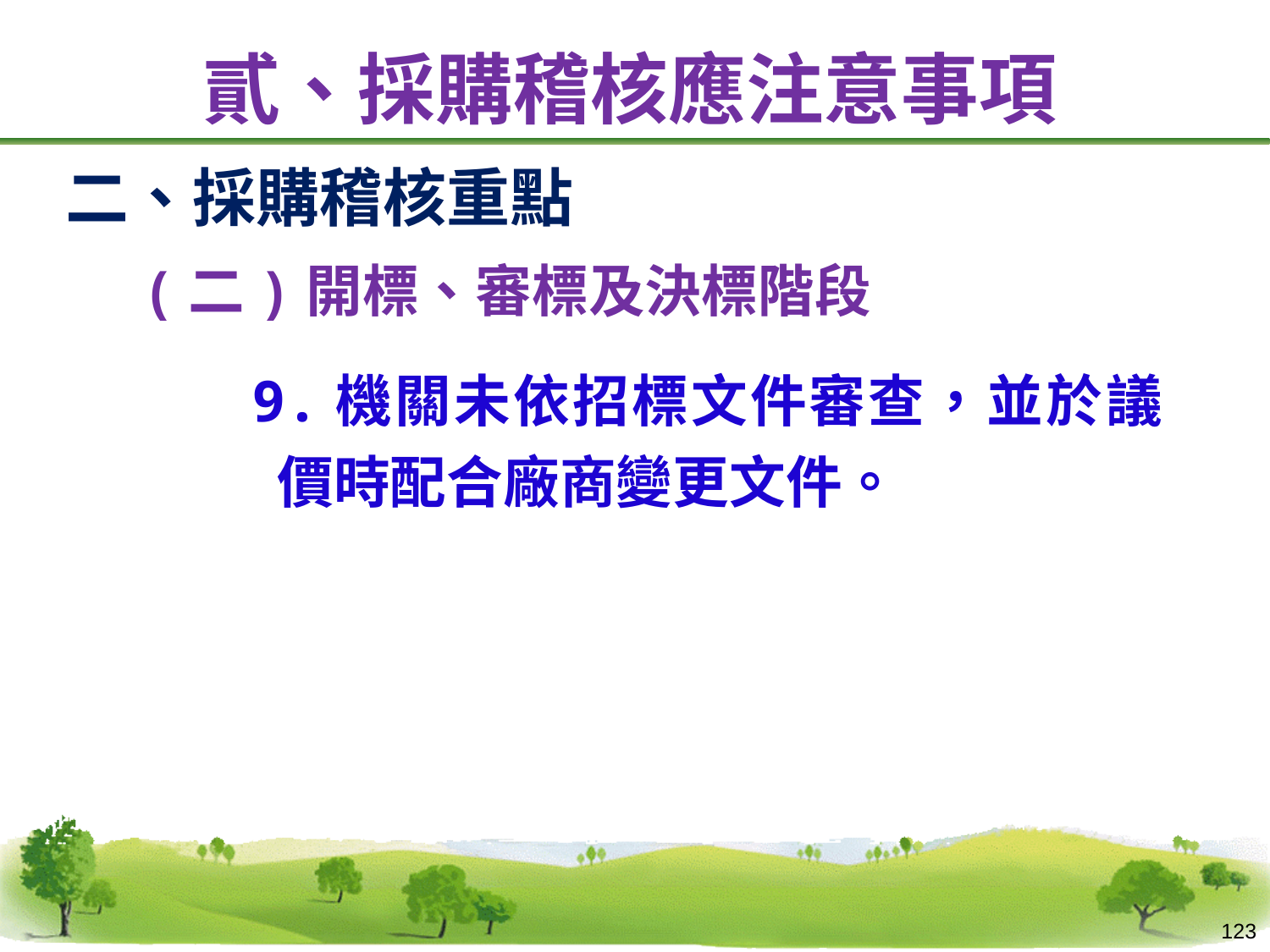

# 貳、採購稽核應注意事項
二、採購稽核重點
(二)開標、審標及決標階段
   9.機關未依招標文件審查，並於議價時配合廠商變更文件。

123